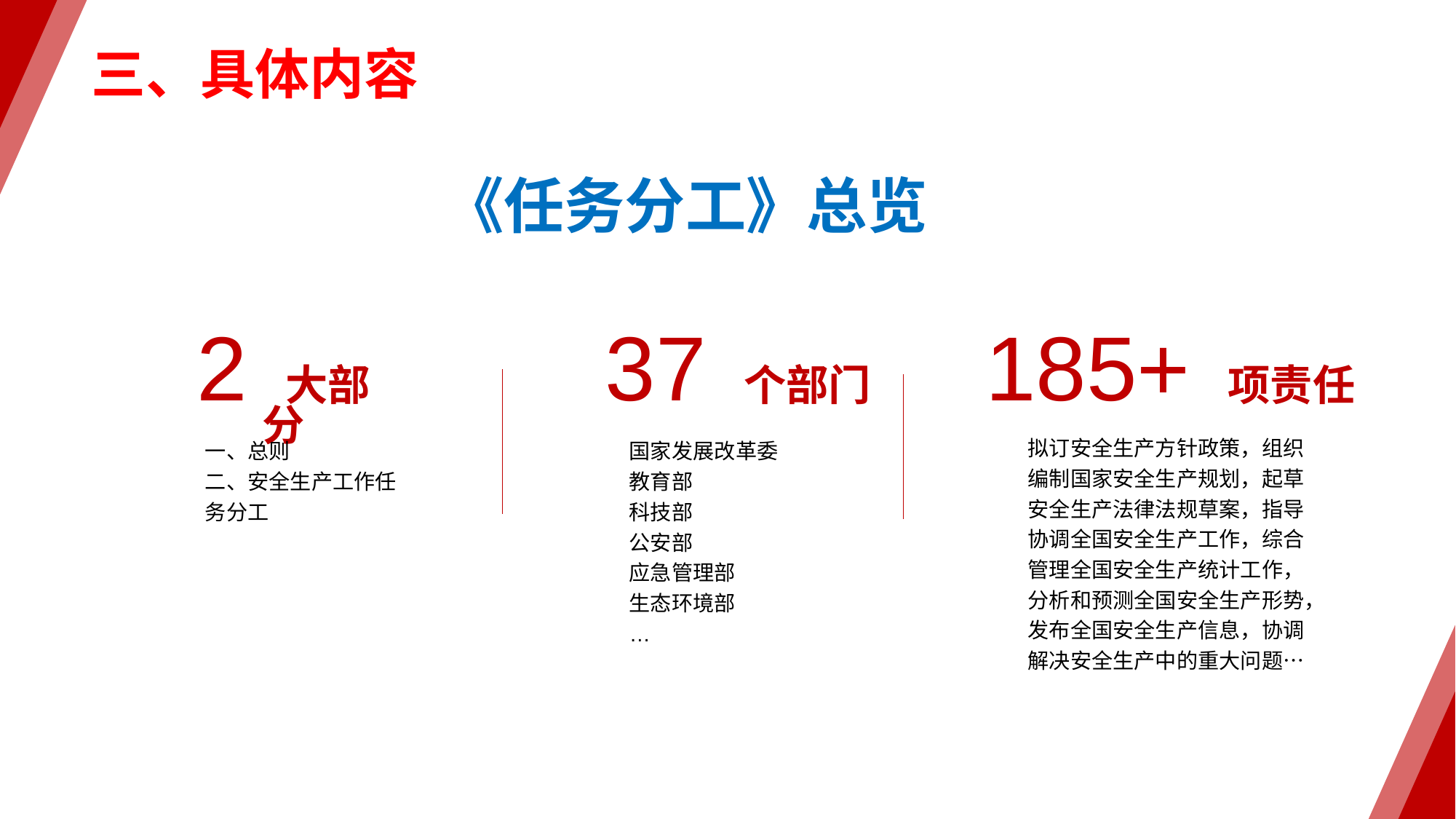

三、具体内容
《任务分工》总览
2 大部分
37 个部门
185+ 项责任
拟订安全生产方针政策，组织编制国家安全生产规划，起草安全生产法律法规草案，指导协调全国安全生产工作，综合管理全国安全生产统计工作，分析和预测全国安全生产形势，发布全国安全生产信息，协调解决安全生产中的重大问题…
一、总则
二、安全生产工作任务分工
国家发展改革委
教育部
科技部
公安部
应急管理部
生态环境部
…